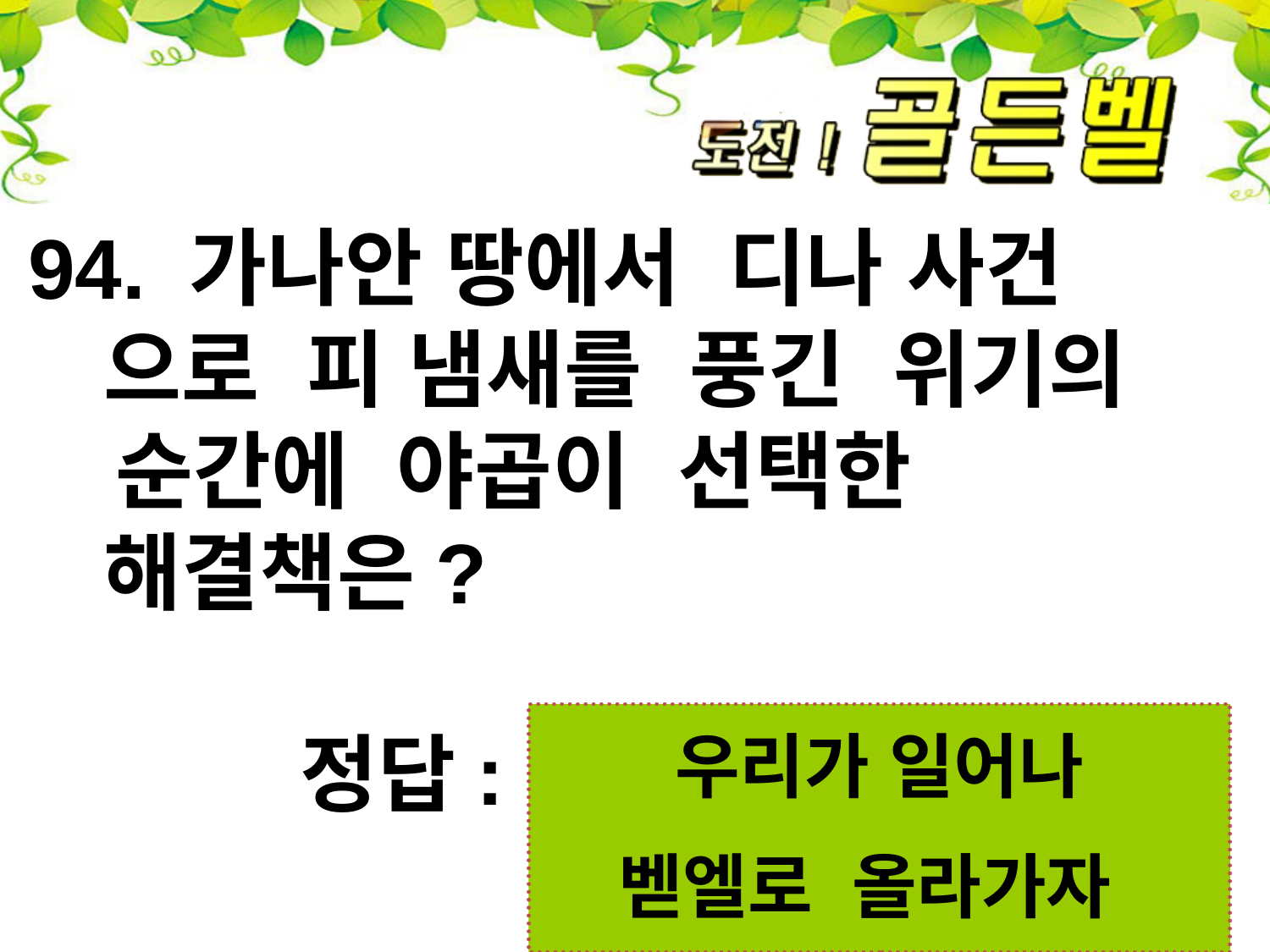

94. 가나안 땅에서  디나 사건
   으로  피 냄새를  풍긴  위기의  순간에  야곱이  선택한
   해결책은?
우리가 일어나
벧엘로  올라가자
정답: